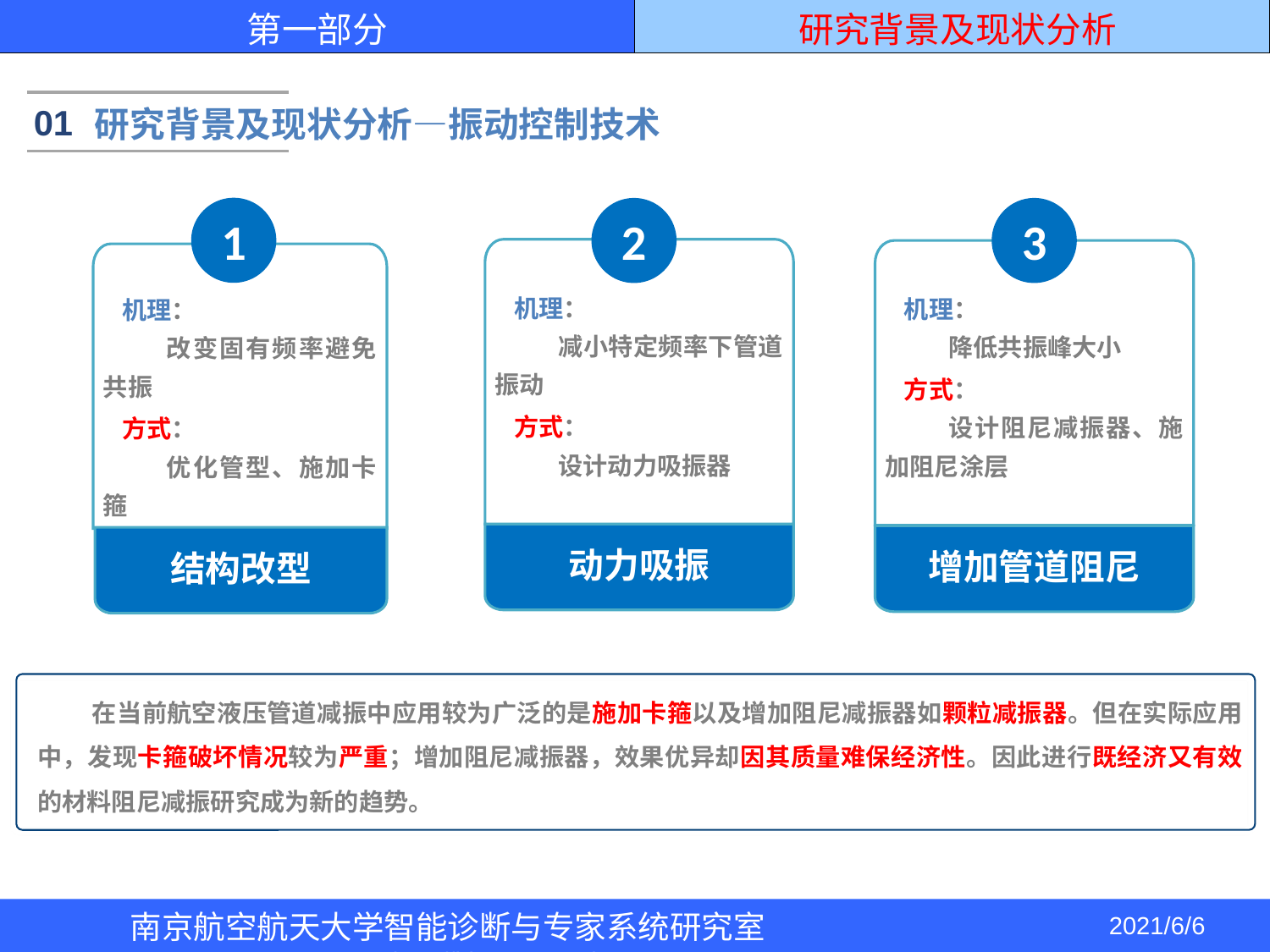

研究背景及现状分析
第一部分
01
研究背景及现状分析—振动控制技术
1
2
3
机理：
减小特定频率下管道振动
方式：
设计动力吸振器
机理：
降低共振峰大小
方式：
设计阻尼减振器、施加阻尼涂层

机理：
改变固有频率避免共振
方式：
优化管型、施加卡箍
动力吸振
增加管道阻尼
结构改型

        在当前航空液压管道减振中应用较为广泛的是施加卡箍以及增加阻尼减振器如颗粒减振器。但在实际应用中，发现卡箍破坏情况较为严重；增加阻尼减振器，效果优异却因其质量难保经济性。因此进行既经济又有效的材料阻尼减振研究成为新的趋势。
南京航空航天大学智能诊断与专家系统研究室                 http://ides.nuaa.edu.cn

2021/6/6